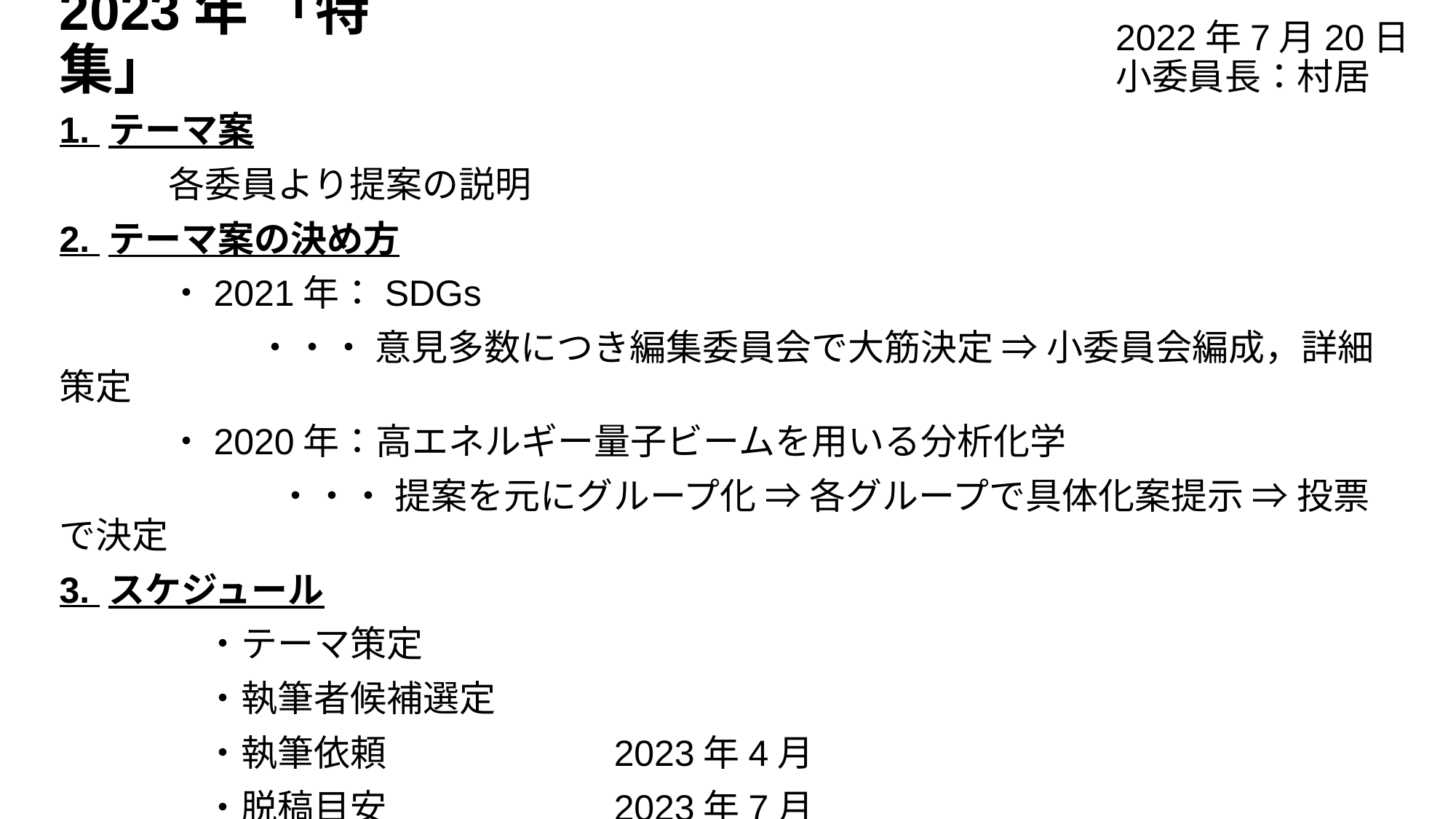

# 2023年 「特集」
2022年7月20日
小委員長：村居
1. テーマ案
　　　各委員より提案の説明
2. テーマ案の決め方
　　　・2021年：SDGs
　　　  　　・・・ 意見多数につき編集委員会で大筋決定 ⇒ 小委員会編成，詳細策定
　　　・2020年：高エネルギー量子ビームを用いる分析化学
　　　　　　・・・ 提案を元にグループ化 ⇒ 各グループで具体化案提示 ⇒ 投票で決定
3. スケジュール
　　　　・テーマ策定
　　　　・執筆者候補選定
　　　　・執筆依頼　　　　　　2023年4月
　　　　・脱稿目安　　　　　　2023年7月
　　　　・掲載　　　　　　　　　2023年10月